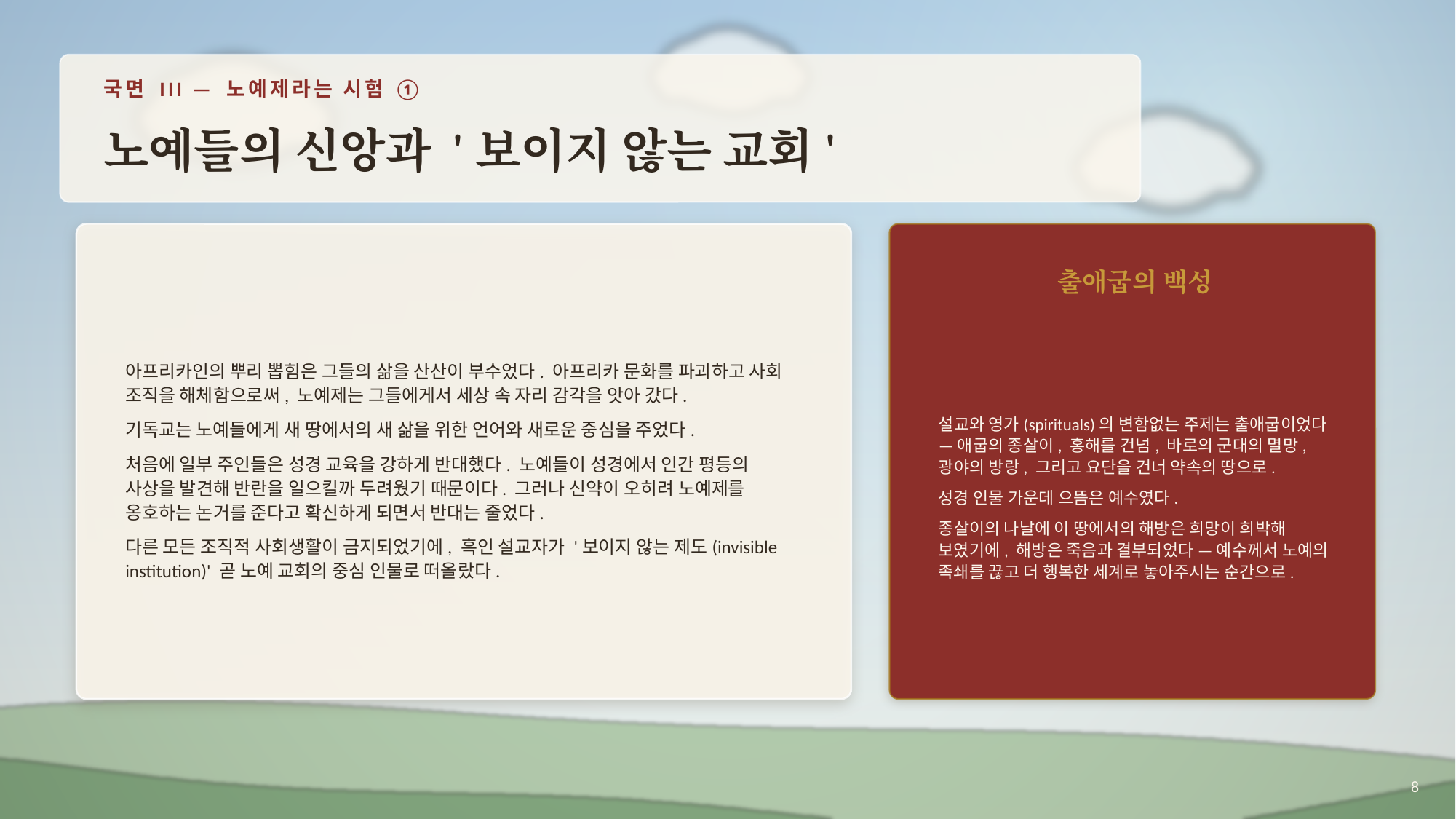

국면 III — 노예제라는 시험 ①
노예들의 신앙과 '보이지 않는 교회'

아프리카인의 뿌리 뽑힘은 그들의 삶을 산산이 부수었다. 아프리카 문화를 파괴하고 사회 조직을 해체함으로써, 노예제는 그들에게서 세상 속 자리 감각을 앗아 갔다.
기독교는 노예들에게 새 땅에서의 새 삶을 위한 언어와 새로운 중심을 주었다.
처음에 일부 주인들은 성경 교육을 강하게 반대했다. 노예들이 성경에서 인간 평등의 사상을 발견해 반란을 일으킬까 두려웠기 때문이다. 그러나 신약이 오히려 노예제를 옹호하는 논거를 준다고 확신하게 되면서 반대는 줄었다.
다른 모든 조직적 사회생활이 금지되었기에, 흑인 설교자가 '보이지 않는 제도(invisible institution)' 곧 노예 교회의 중심 인물로 떠올랐다.
출애굽의 백성
설교와 영가(spirituals)의 변함없는 주제는 출애굽이었다 — 애굽의 종살이, 홍해를 건넘, 바로의 군대의 멸망, 광야의 방랑, 그리고 요단을 건너 약속의 땅으로.
성경 인물 가운데 으뜸은 예수였다.
종살이의 나날에 이 땅에서의 해방은 희망이 희박해 보였기에, 해방은 죽음과 결부되었다 — 예수께서 노예의 족쇄를 끊고 더 행복한 세계로 놓아주시는 순간으로.
8